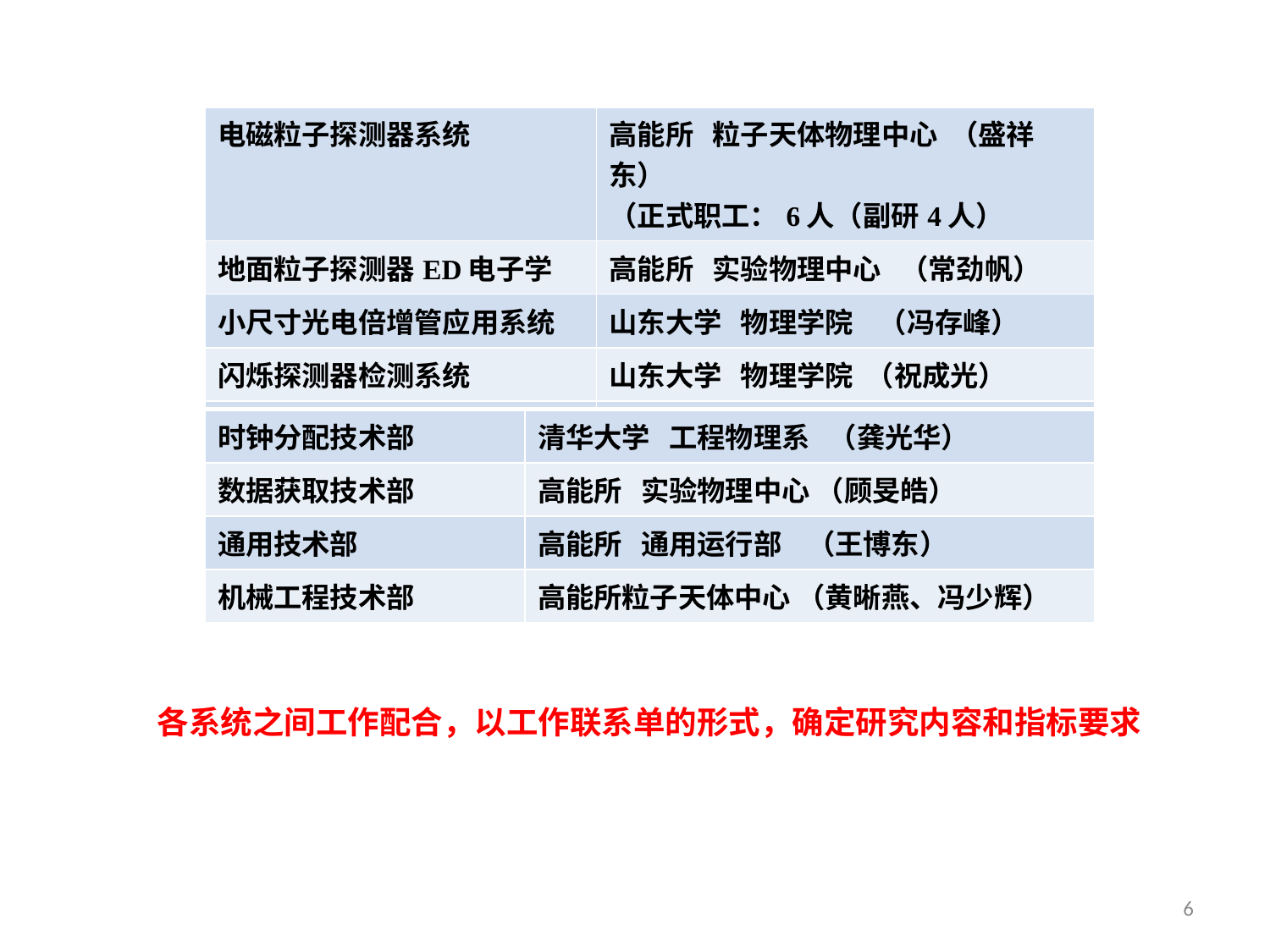

| 电磁粒子探测器系统 | 高能所 粒子天体物理中心 （盛祥东） （正式职工：6人（副研4人） |
| --- | --- |
| 地面粒子探测器ED电子学 | 高能所 实验物理中心 （常劲帆） |
| 小尺寸光电倍增管应用系统 | 山东大学 物理学院 （冯存峰） |
| 闪烁探测器检测系统 | 山东大学 物理学院 （祝成光） |
| ED电源检测系统 | 河北师范大学 物理学院 （张少如） |
| 时钟分配技术部 | 清华大学 工程物理系 （龚光华） |
| --- | --- |
| 数据获取技术部 | 高能所 实验物理中心 （顾旻皓） |
| 通用技术部 | 高能所 通用运行部 （王博东） |
| 机械工程技术部 | 高能所粒子天体中心 （黄晰燕、冯少辉） |
各系统之间工作配合，以工作联系单的形式，确定研究内容和指标要求
6